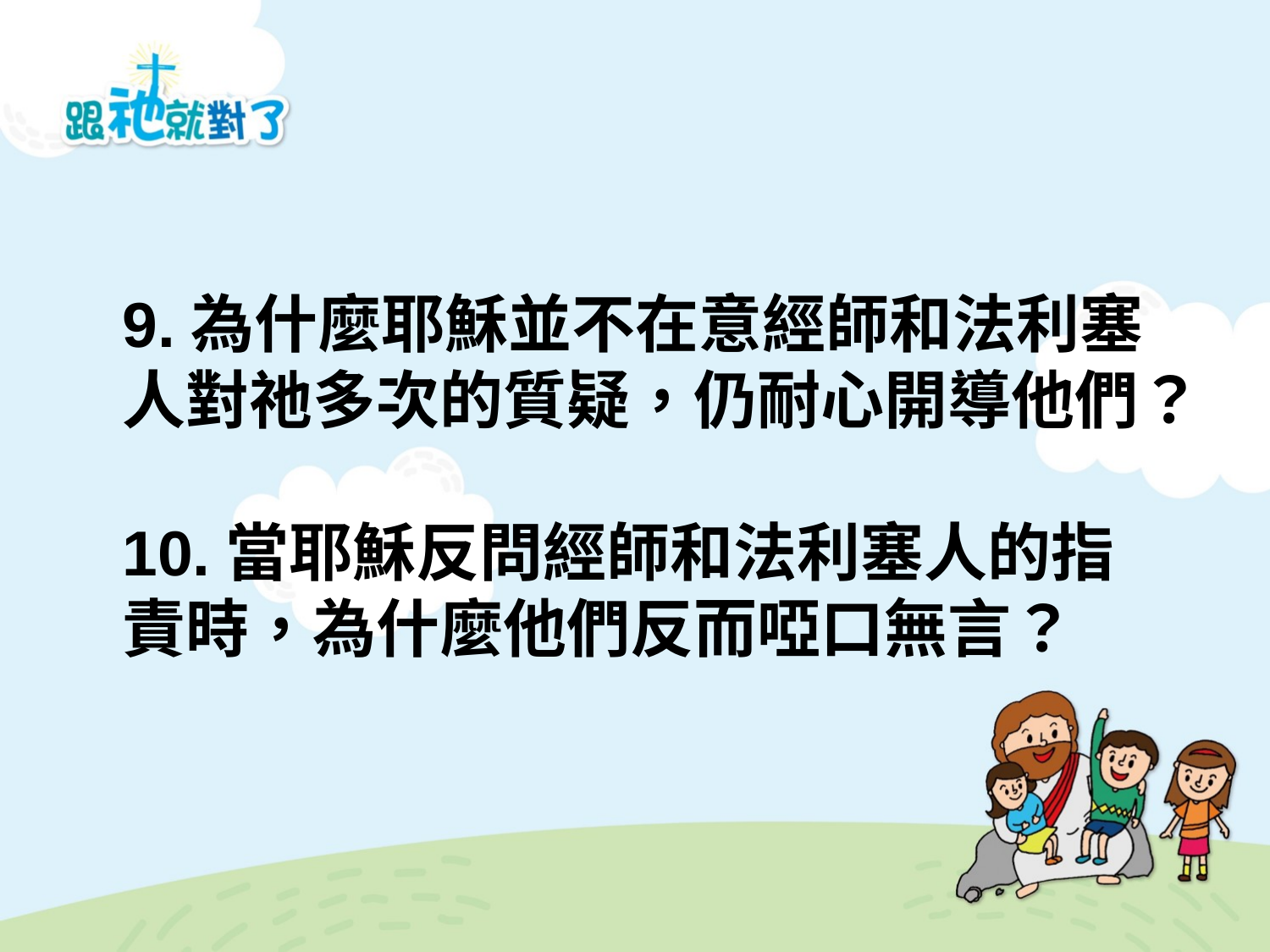

9.為什麼耶穌並不在意經師和法利塞人對祂多次的質疑，仍耐心開導他們？

10.當耶穌反問經師和法利塞人的指責時，為什麼他們反而啞口無言？